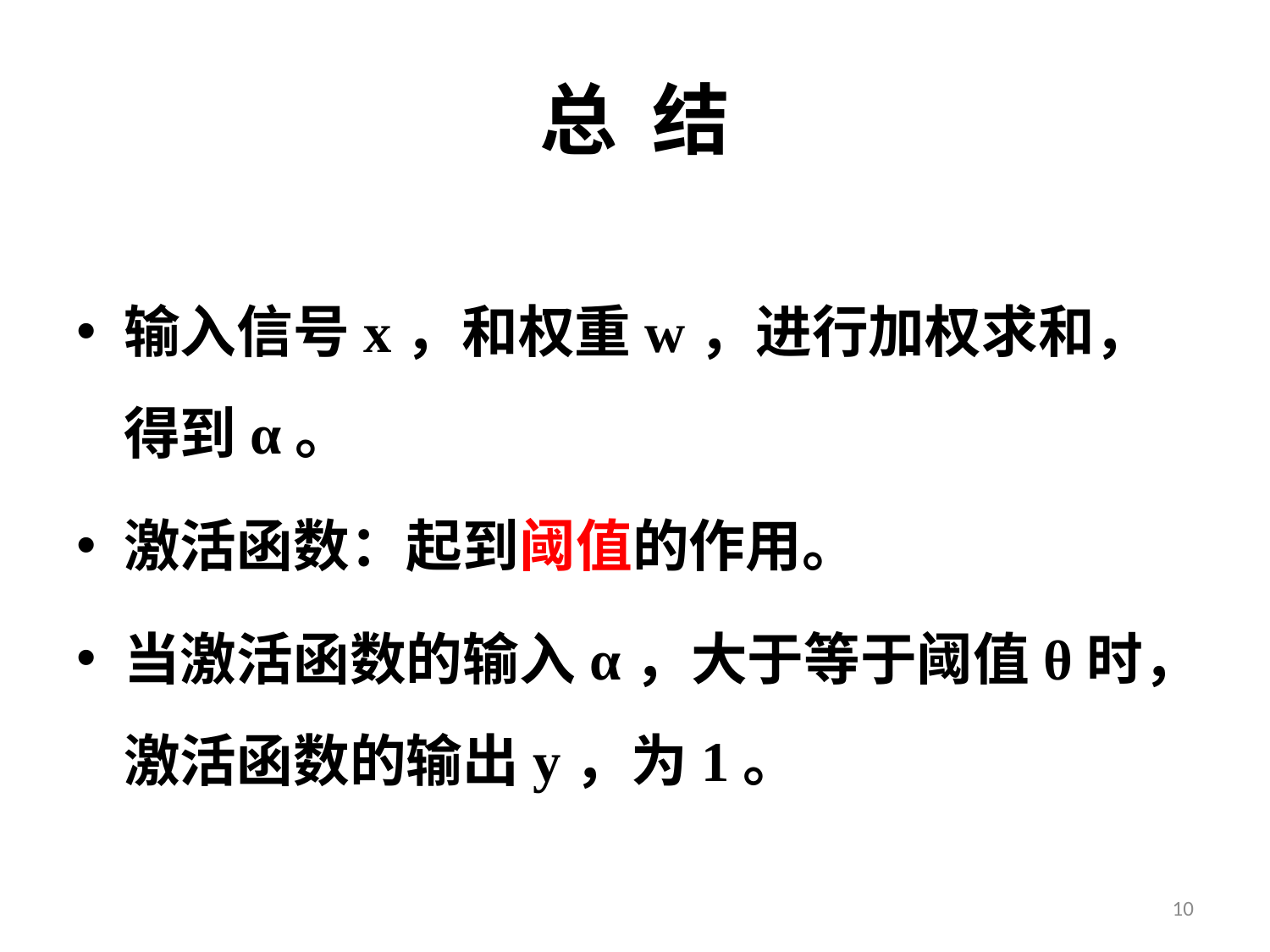

# 总  结
输入信号x，和权重w，进行加权求和，得到α。
激活函数：起到阈值的作用。
当激活函数的输入α，大于等于阈值θ时，激活函数的输出y，为1。
10